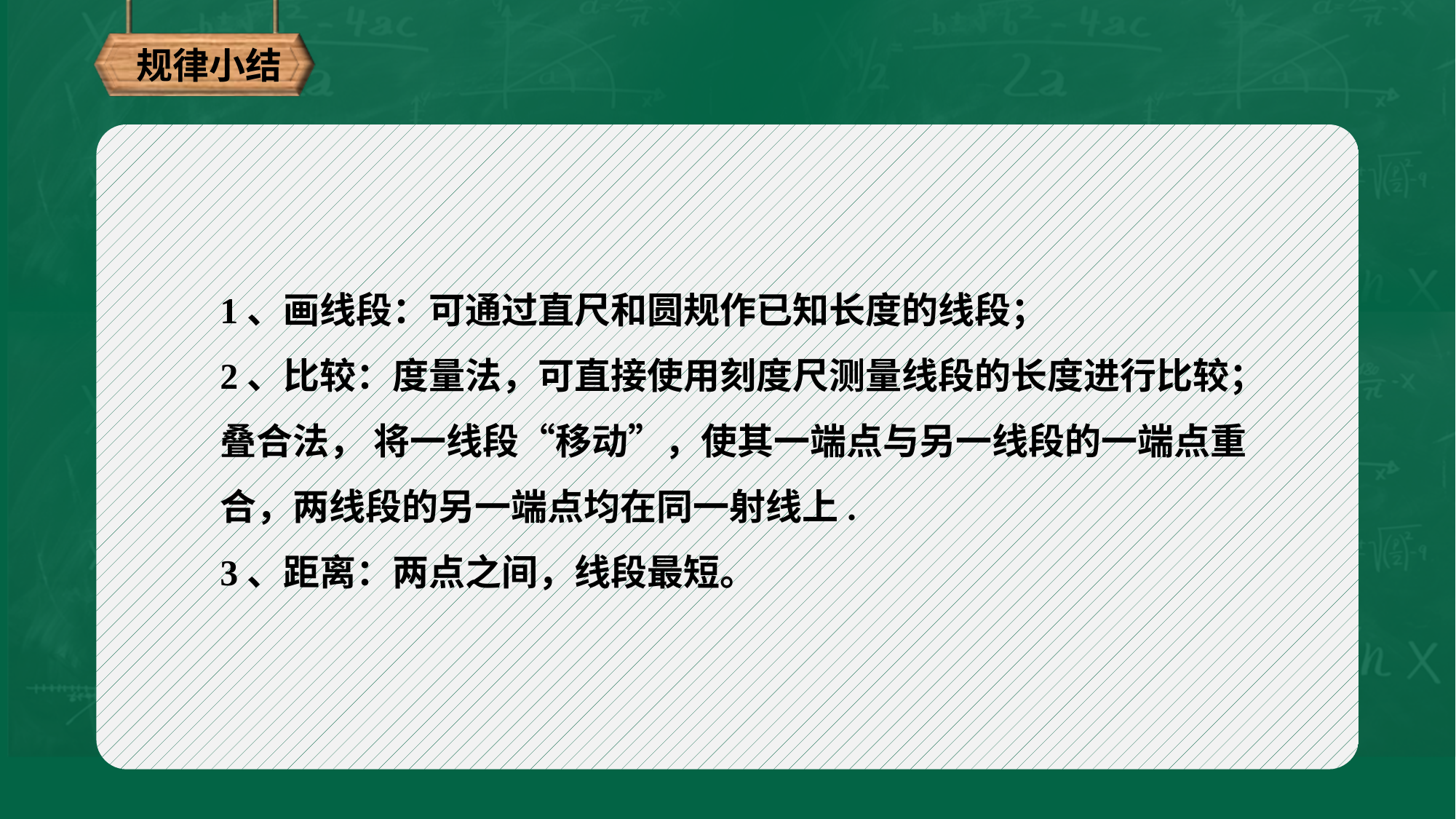

规律小结
1、画线段：可通过直尺和圆规作已知长度的线段；
2、比较：度量法，可直接使用刻度尺测量线段的长度进行比较；叠合法， 将一线段“移动”，使其一端点与另一线段的一端点重合，两线段的另一端点均在同一射线上.
3、距离：两点之间，线段最短。